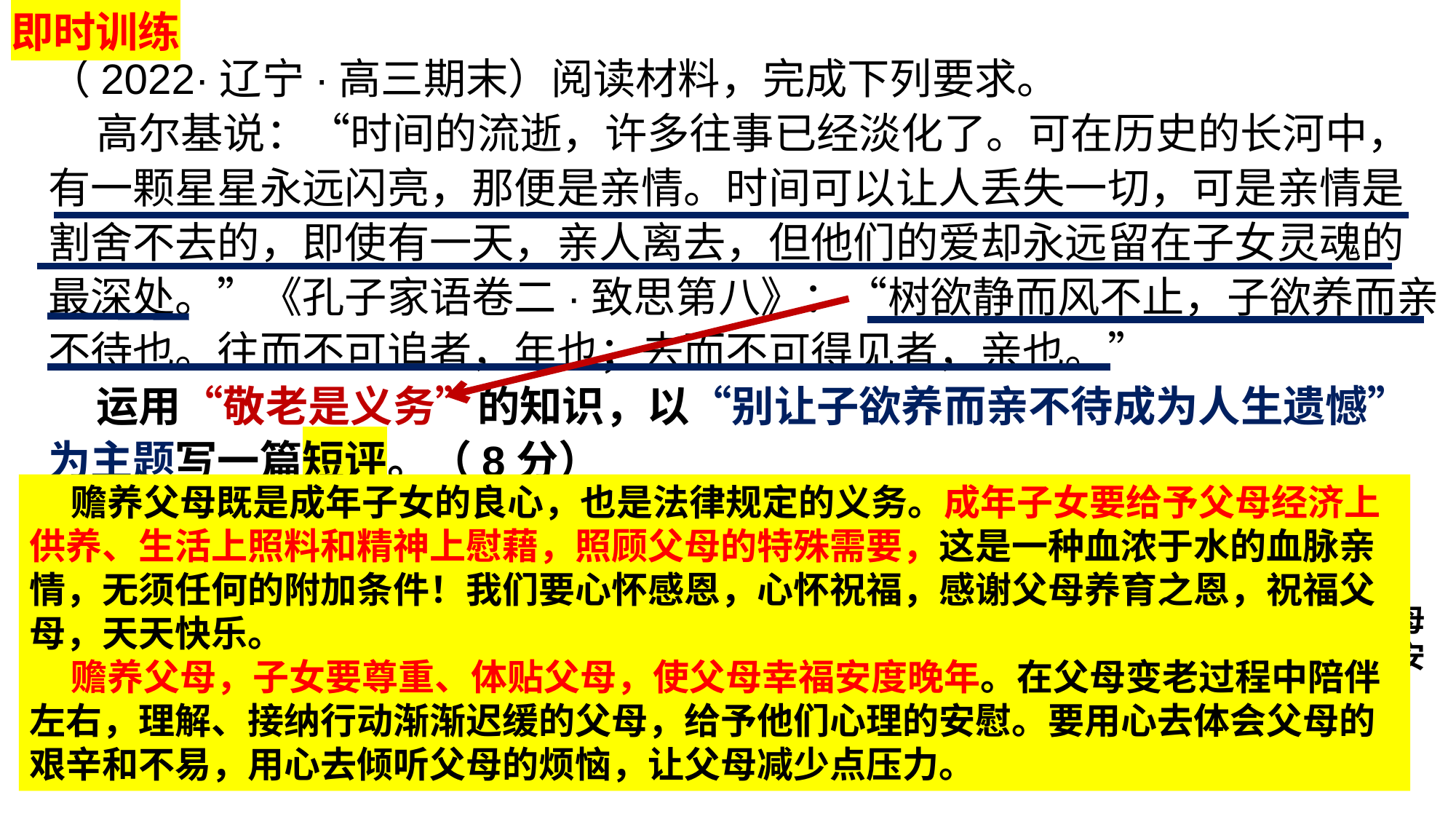

即时训练
（2022·辽宁·高三期末）阅读材料，完成下列要求。
    高尔基说：“时间的流逝，许多往事已经淡化了。可在历史的长河中，有一颗星星永远闪亮，那便是亲情。时间可以让人丢失一切，可是亲情是割舍不去的，即使有一天，亲人离去，但他们的爱却永远留在子女灵魂的最深处。”《孔子家语卷二·致思第八》：“树欲静而风不止，子欲养而亲不待也。往而不可追者，年也；去而不可得见者，亲也。”
    运用“敬老是义务”的知识，以“别让子欲养而亲不待成为人生遗憾”为主题写一篇短评。（8分）
    赡养父母既是成年子女的良心，也是法律规定的义务。成年子女要给予父母经济上供养、生活上照料和精神上慰藉，照顾父母的特殊需要，这是一种血浓于水的血脉亲情，无须任何的附加条件！我们要心怀感恩，心怀祝福，感谢父母养育之恩，祝福父母，天天快乐。
    赡养父母，子女要尊重、体贴父母，使父母幸福安度晚年。在父母变老过程中陪伴左右，理解、接纳行动渐渐迟缓的父母，给予他们心理的安慰。要用心去体会父母的艰辛和不易，用心去倾听父母的烦恼，让父母减少点压力。
第一步：审设问，明确主题、知识范围、设问类型/题型、字数限定、其他要求。
第二步：审材料，确定论题/标题；梳理材料，提取有效信息，确定论点。
第三步：知识建模，回忆知识点，结合材料分析论证。
①：义务+经济上供养父母、生活上照料父母、精神上慰藉父母
②：监护+理解、接纳行动渐渐迟缓的父母，给予他们心理的安慰。
③：情感+血浓于水的血脉亲情，无须任何的附加条件！
第四步：组织答案，总结论证，规范用语，逻辑清晰